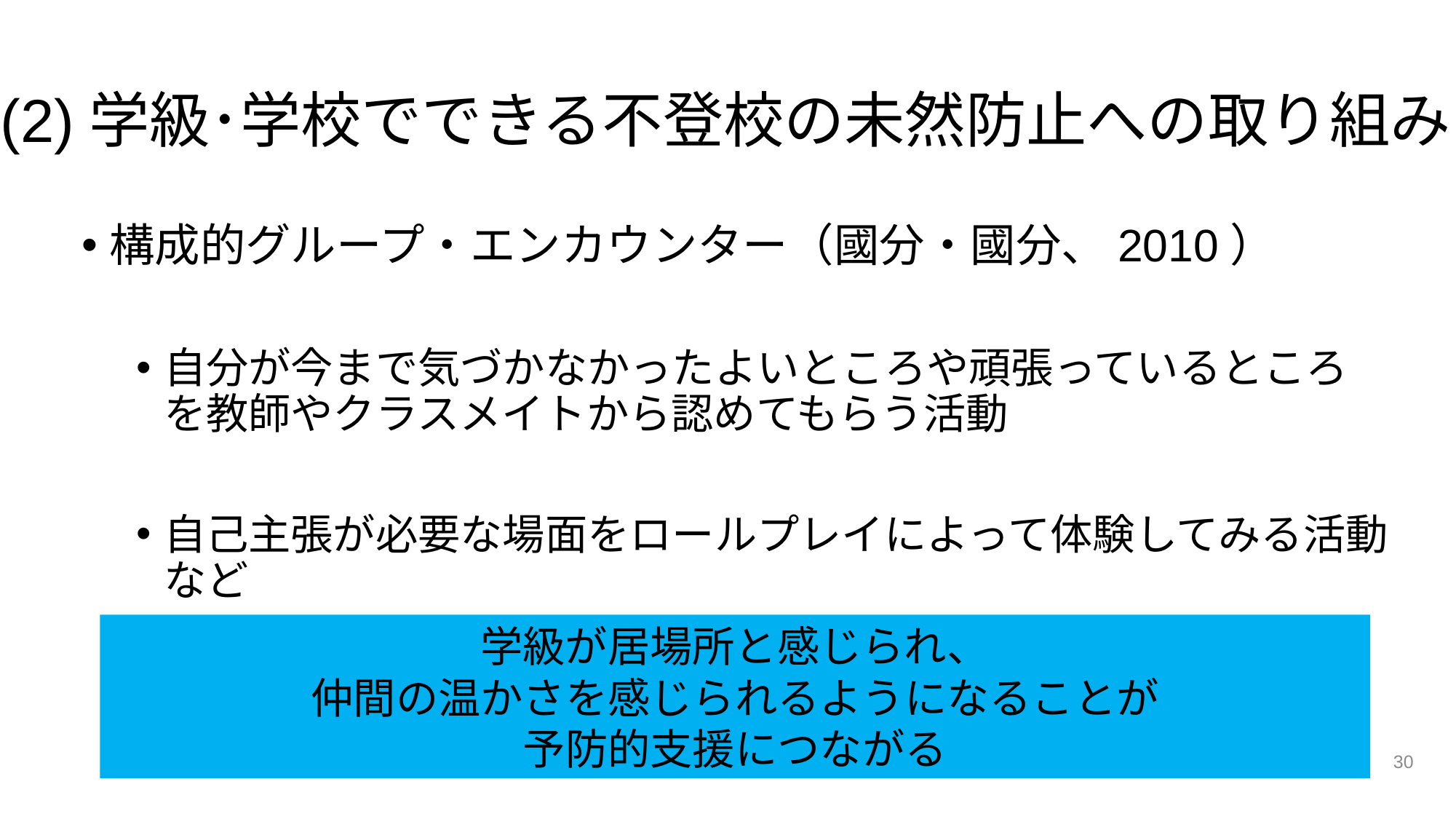

# (2)学級･学校でできる不登校の未然防止への取り組み
構成的グループ・エンカウンター（國分・國分、2010）

自分が今まで気づかなかったよいところや頑張っているところを教師やクラスメイトから認めてもらう活動

自己主張が必要な場面をロールプレイによって体験してみる活動など
学級が居場所と感じられ、
仲間の温かさを感じられるようになることが
予防的支援につながる
30